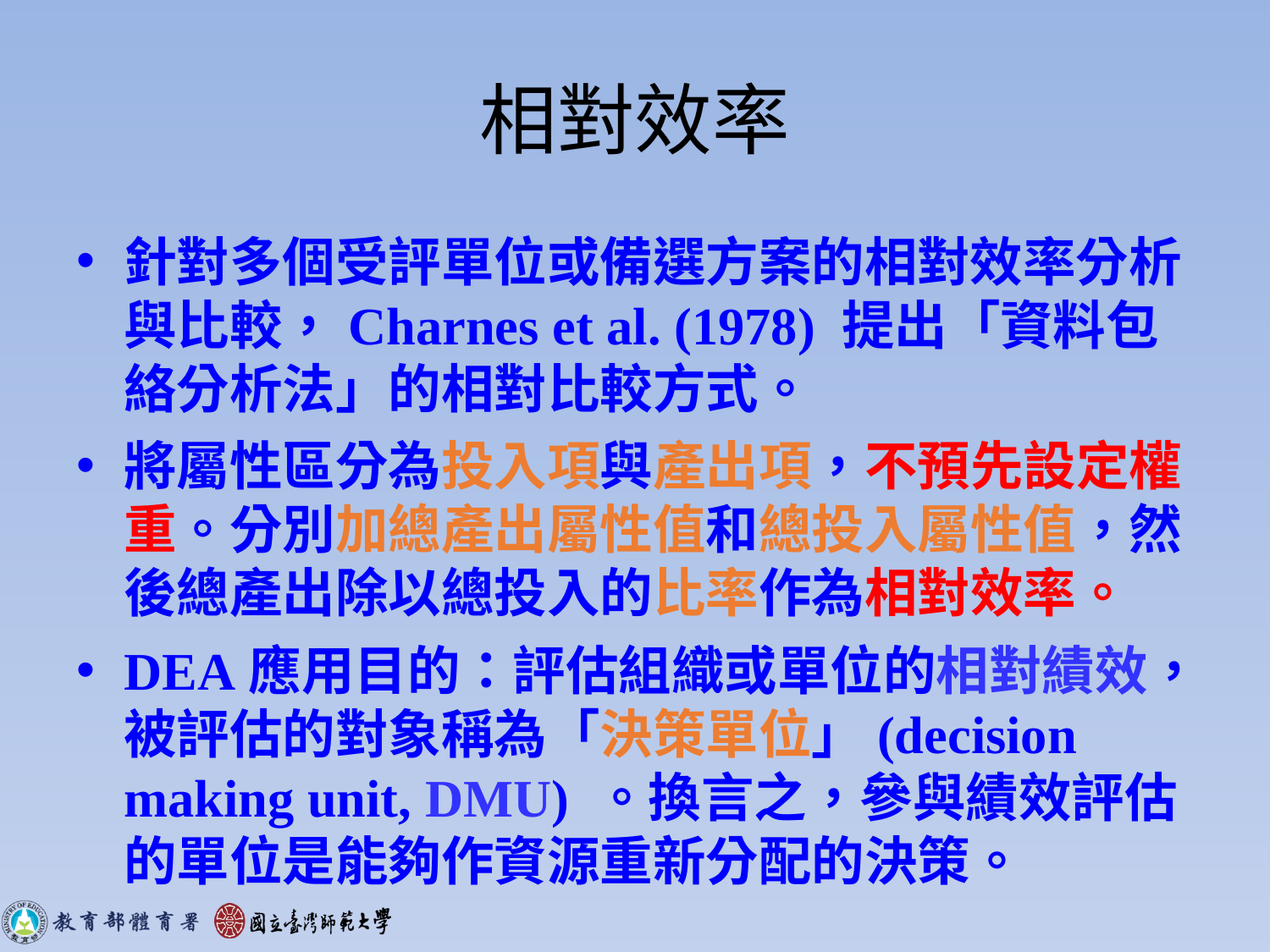

# 相對效率
針對多個受評單位或備選方案的相對效率分析與比較，Charnes et al. (1978) 提出「資料包絡分析法」的相對比較方式。
將屬性區分為投入項與產出項，不預先設定權重。分別加總產出屬性值和總投入屬性值，然後總產出除以總投入的比率作為相對效率。
DEA應用目的：評估組織或單位的相對績效，被評估的對象稱為「決策單位」(decision making unit, DMU) 。換言之，參與績效評估的單位是能夠作資源重新分配的決策。